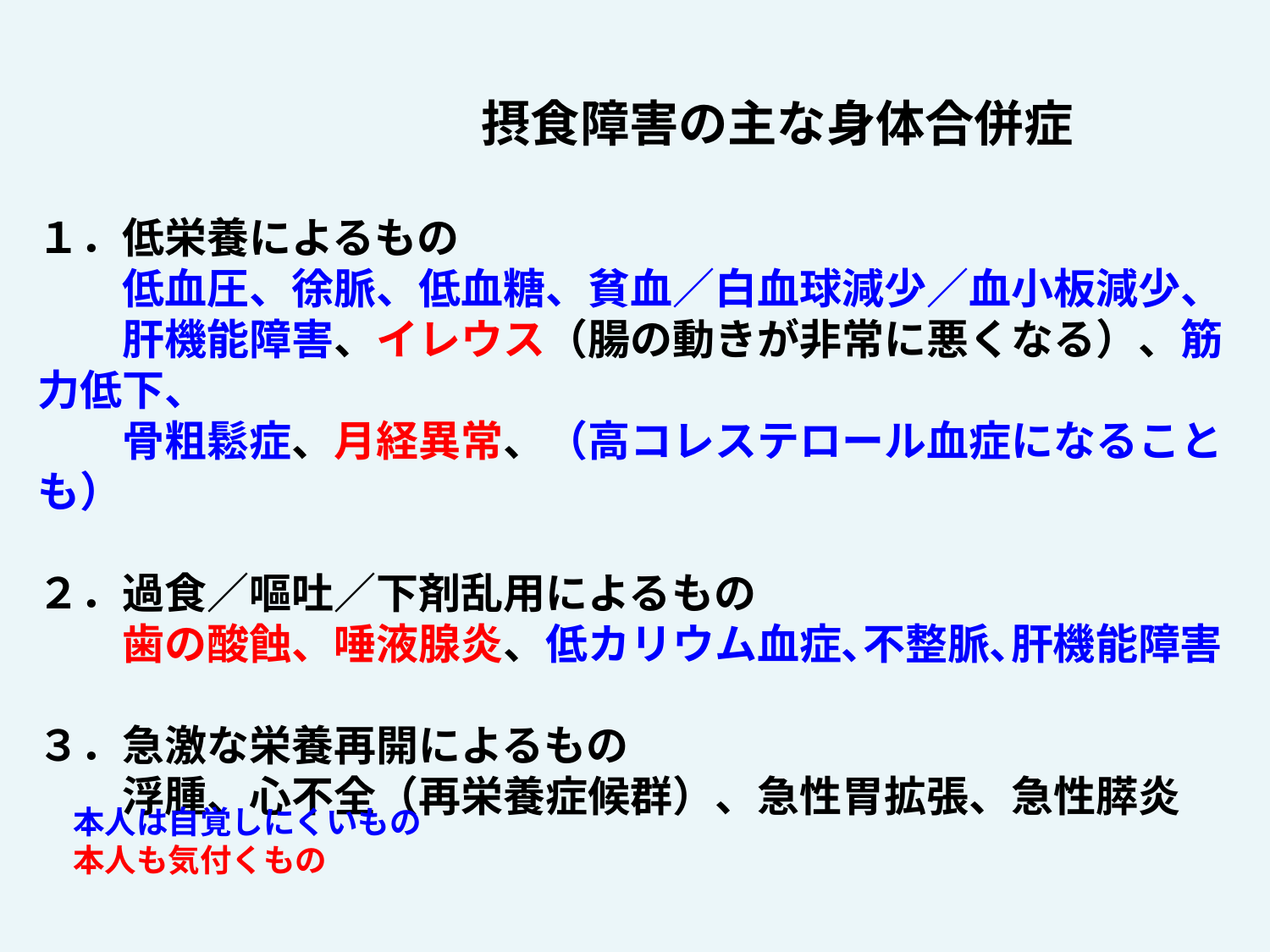

摂食障害の主な身体合併症

１．低栄養によるもの
　　低血圧、徐脈、低血糖、貧血／白血球減少／血小板減少、
　　肝機能障害、イレウス（腸の動きが非常に悪くなる）、筋力低下、
　　骨粗鬆症、月経異常、（高コレステロール血症になることも）

２．過食／嘔吐／下剤乱用によるもの
　　歯の酸蝕、唾液腺炎、低カリウム血症､不整脈､肝機能障害

３．急激な栄養再開によるもの
　　浮腫、心不全（再栄養症候群）、急性胃拡張、急性膵炎
本人は自覚しにくいもの
本人も気付くもの